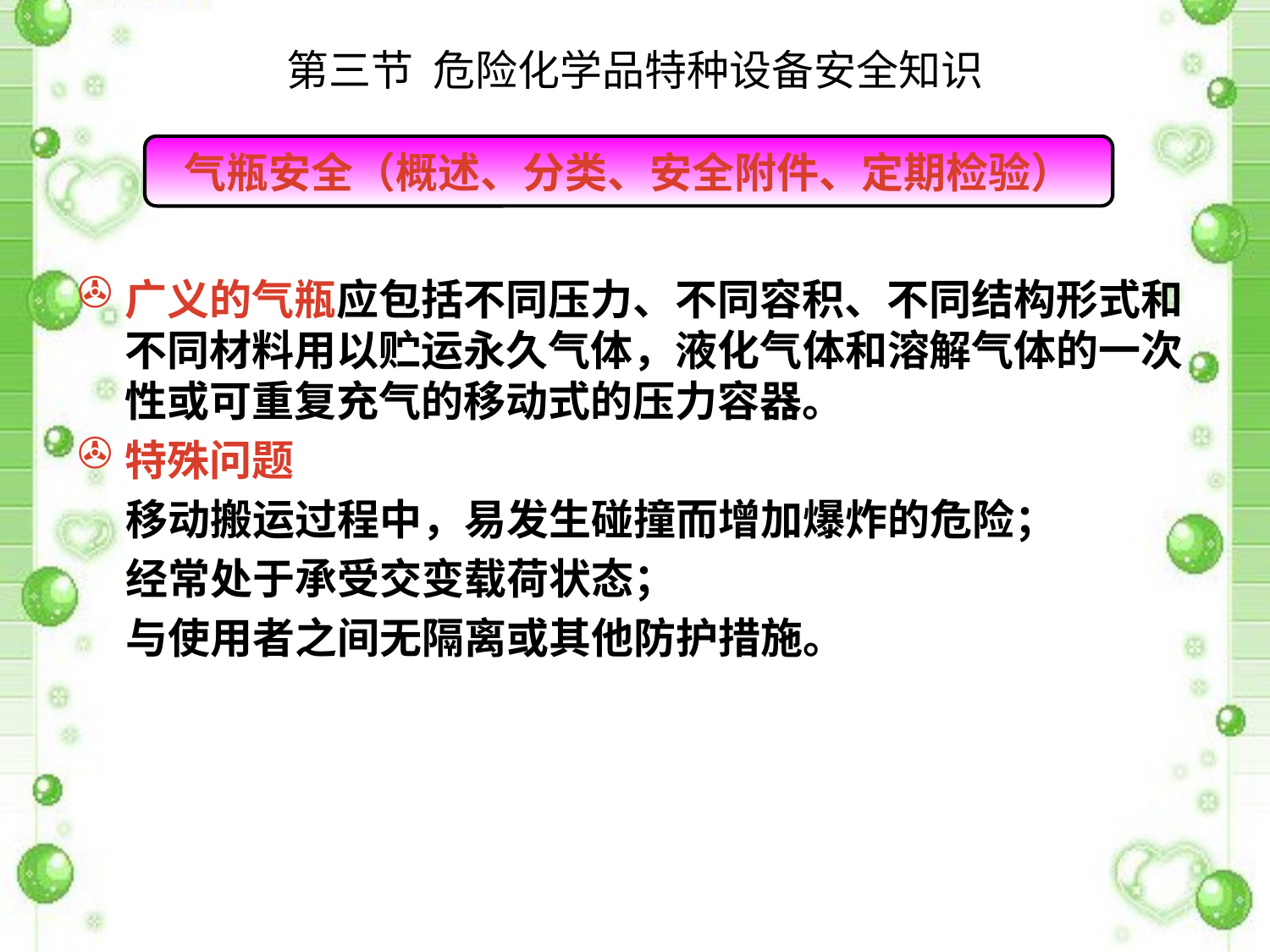

# 第三节  危险化学品特种设备安全知识
气瓶安全（概述、分类、安全附件、定期检验）
广义的气瓶应包括不同压力、不同容积、不同结构形式和不同材料用以贮运永久气体，液化气体和溶解气体的一次性或可重复充气的移动式的压力容器。
特殊问题
    移动搬运过程中，易发生碰撞而增加爆炸的危险；
    经常处于承受交变载荷状态；
    与使用者之间无隔离或其他防护措施。